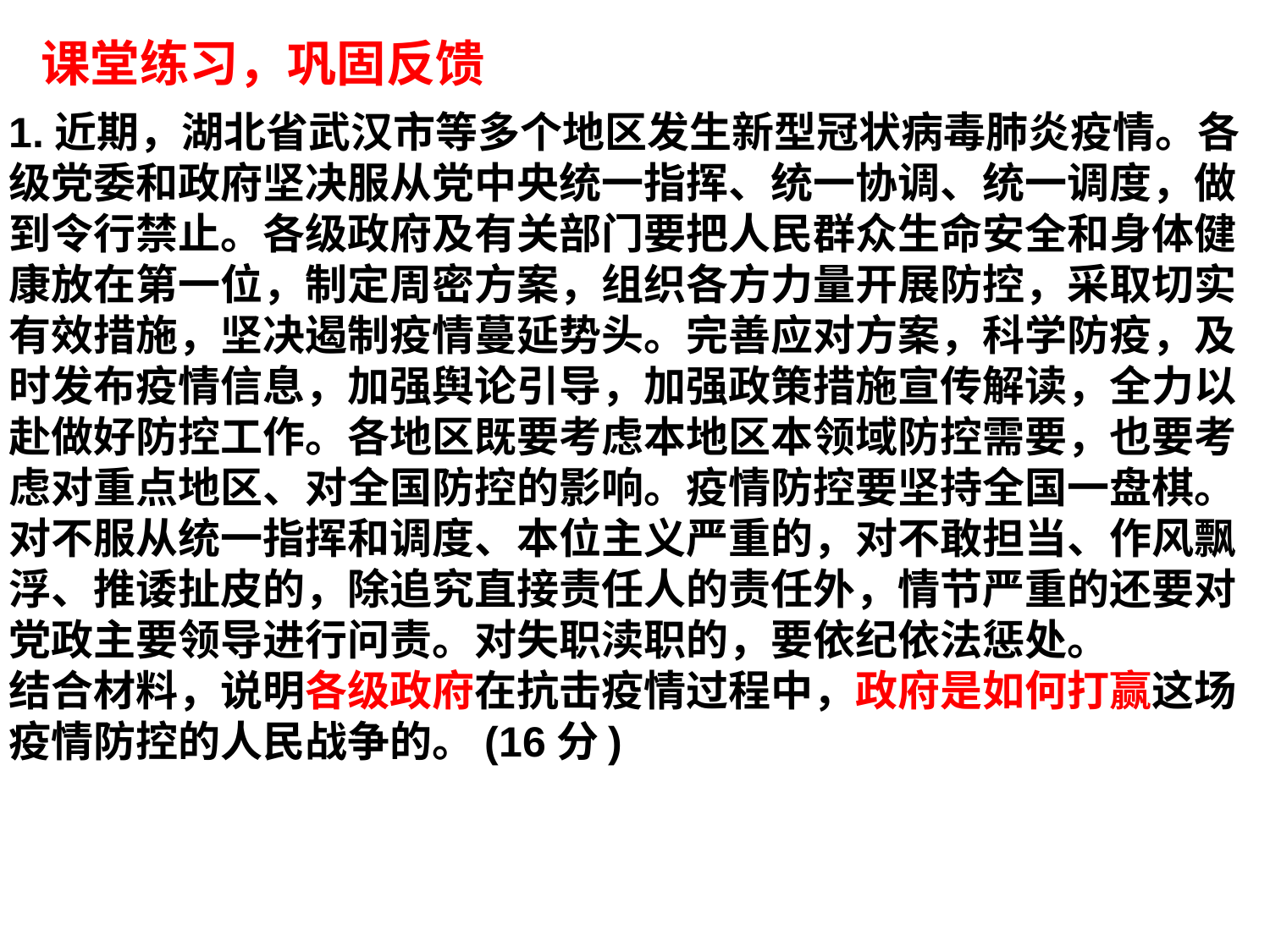

课堂练习，巩固反馈
1.近期，湖北省武汉市等多个地区发生新型冠状病毒肺炎疫情。各级党委和政府坚决服从党中央统一指挥、统一协调、统一调度，做到令行禁止。各级政府及有关部门要把人民群众生命安全和身体健康放在第一位，制定周密方案，组织各方力量开展防控，采取切实有效措施，坚决遏制疫情蔓延势头。完善应对方案，科学防疫，及时发布疫情信息，加强舆论引导，加强政策措施宣传解读，全力以赴做好防控工作。各地区既要考虑本地区本领域防控需要，也要考虑对重点地区、对全国防控的影响。疫情防控要坚持全国一盘棋。对不服从统一指挥和调度、本位主义严重的，对不敢担当、作风飘浮、推诿扯皮的，除追究直接责任人的责任外，情节严重的还要对党政主要领导进行问责。对失职渎职的，要依纪依法惩处。
结合材料，说明各级政府在抗击疫情过程中，政府是如何打赢这场疫情防控的人民战争的。(16分)